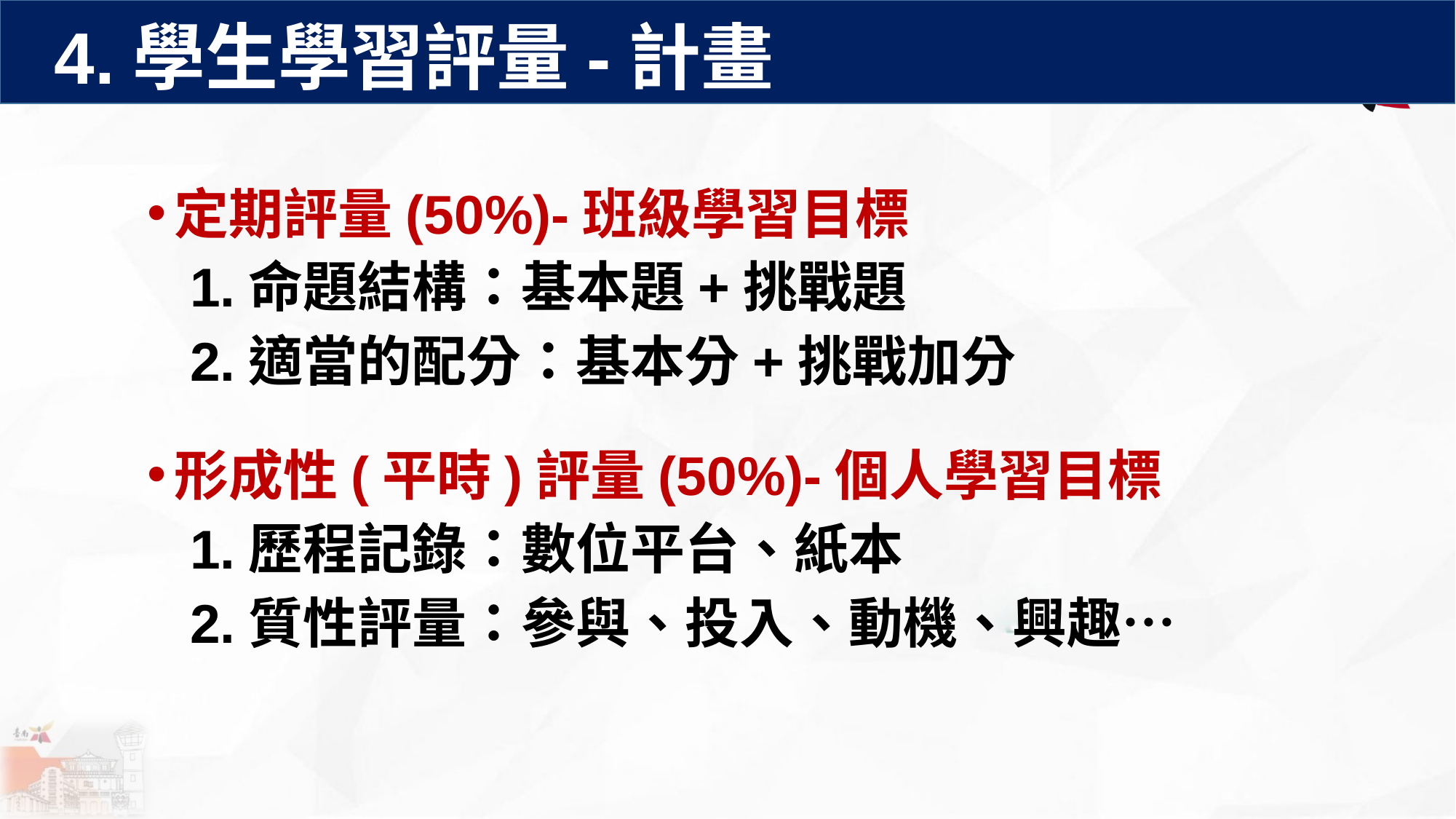

4.學生學習評量-計畫
定期評量(50%)-班級學習目標
1.命題結構：基本題+挑戰題
2.適當的配分：基本分+挑戰加分
形成性(平時)評量(50%)-個人學習目標
1.歷程記錄：數位平台、紙本
2.質性評量：參與、投入、動機、興趣…